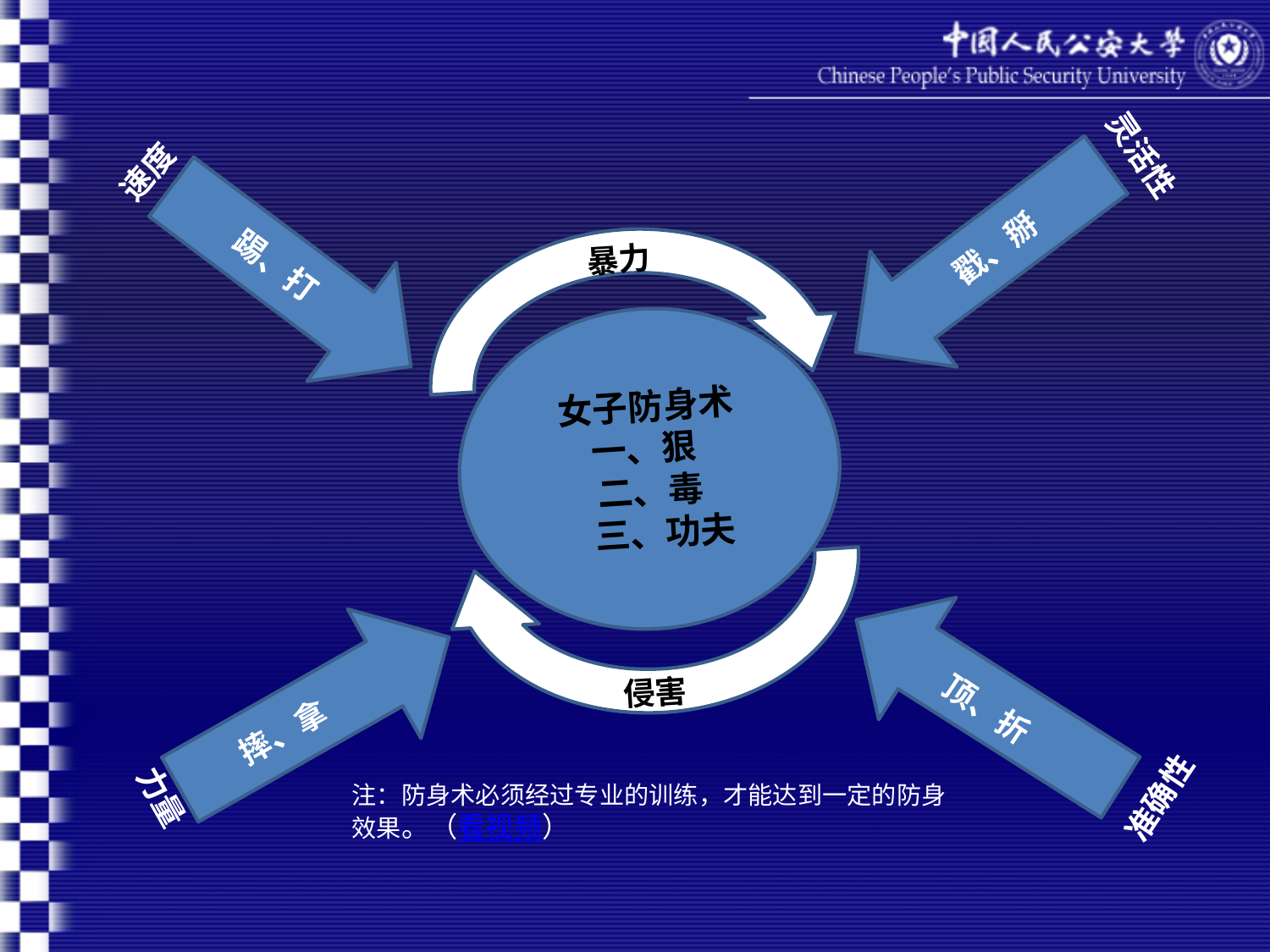

速度
灵活性
踢、打

戳、掰
暴力
女子防身术
一、狠
二、毒
  三、功夫

       摔、拿

侵害
力量
注：防身术必须经过专业的训练，才能达到一定的防身效果。（看视频）
准确性
顶、折